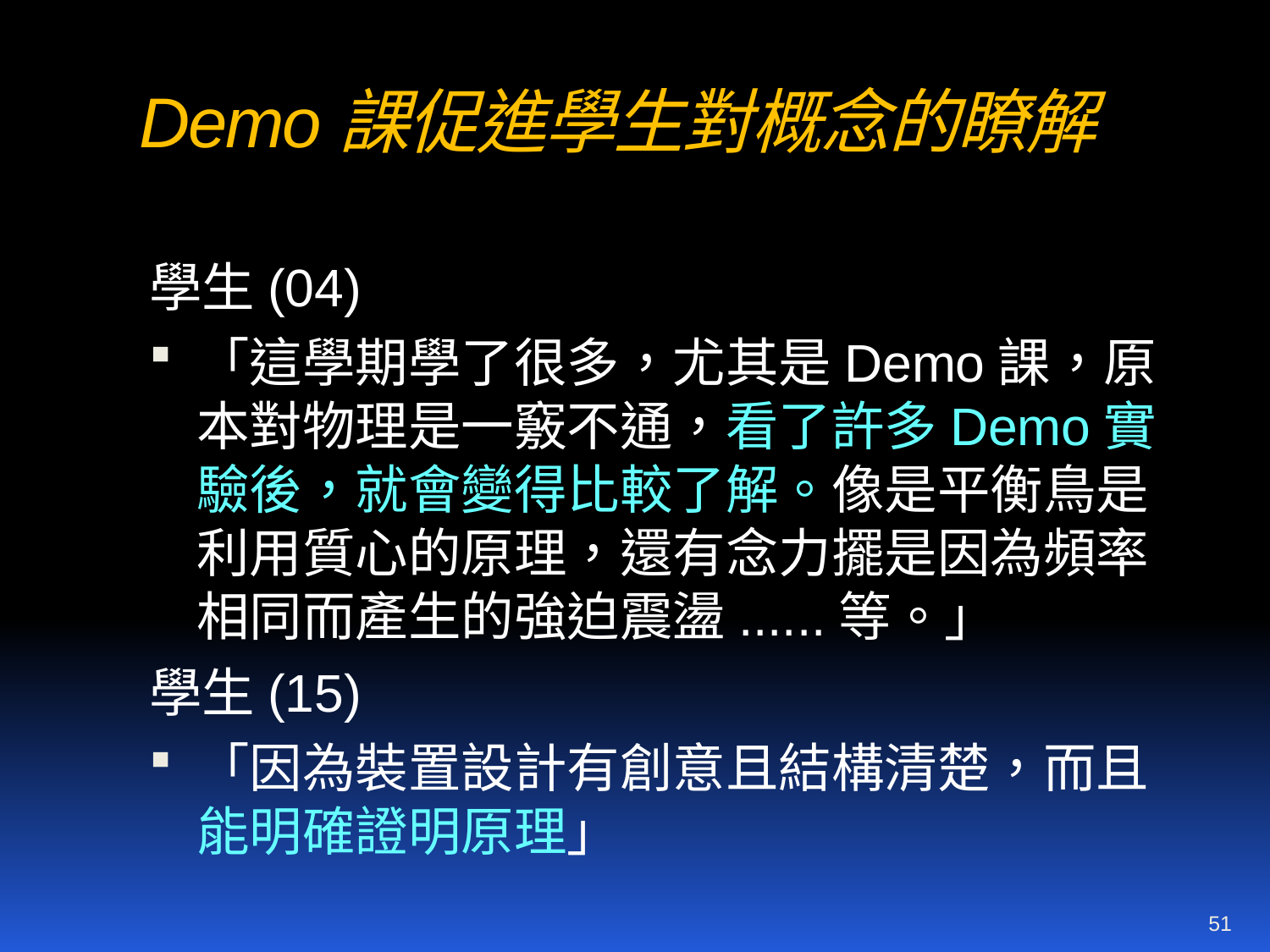

# Demo課促進學生對概念的瞭解
學生(04)
「這學期學了很多，尤其是Demo課，原本對物理是一竅不通，看了許多Demo實驗後，就會變得比較了解。像是平衡鳥是利用質心的原理，還有念力擺是因為頻率相同而產生的強迫震盪......等。」
學生(15)
「因為裝置設計有創意且結構清楚，而且能明確證明原理」

51